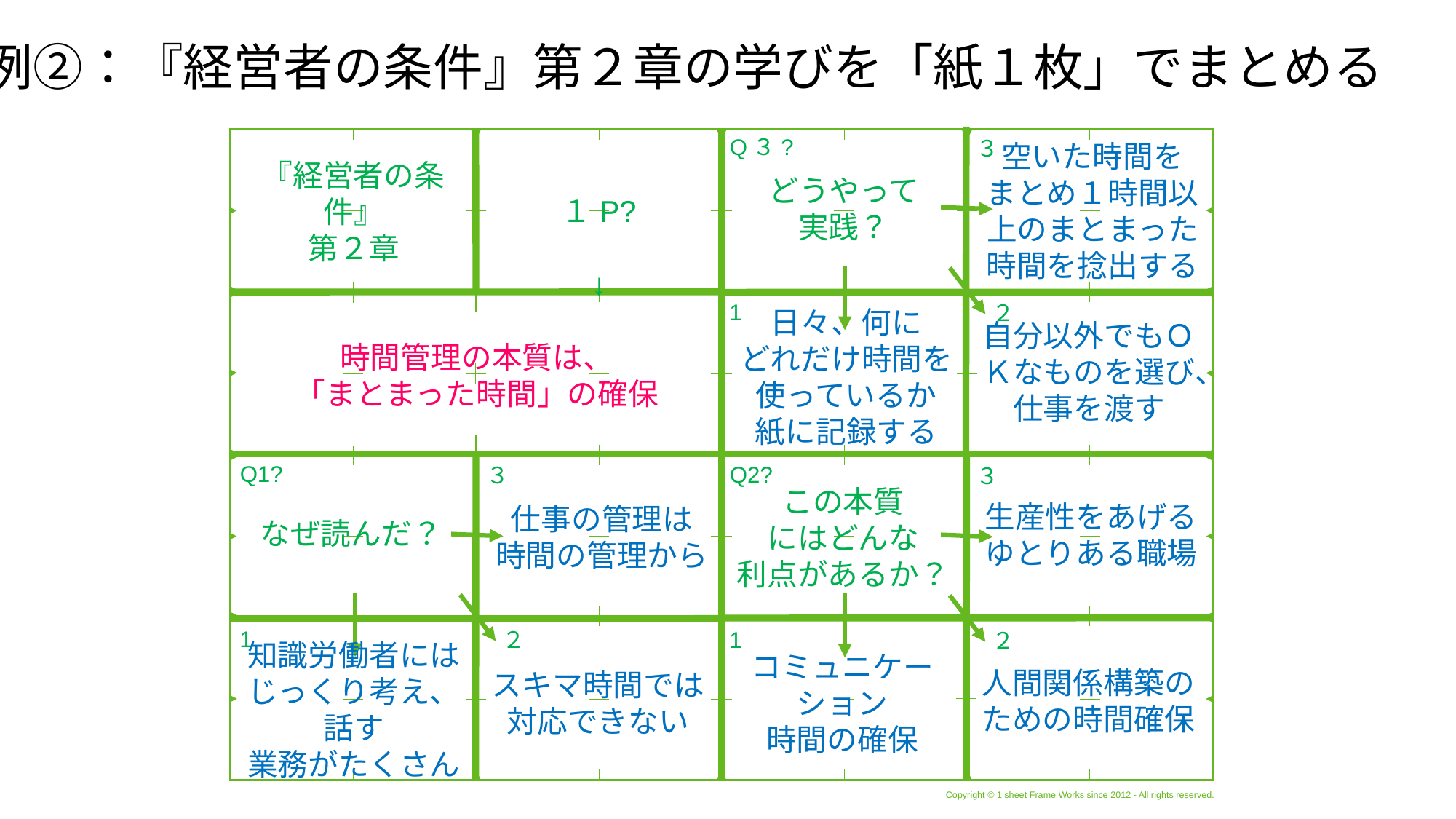

例②：『経営者の条件』第２章の学びを「紙１枚」でまとめる
どうやって
実践？
Q３?

１P?

↓
３
『経営者の条件』
第２章

Copyright © 1 sheet Frame Works since 2012 - All rights reserved.
空いた時間を
まとめ１時間以上のまとまった時間を捻出する
自分以外でもＯＫなものを選び、
仕事を渡す
1
時間管理の本質は、
「まとまった時間」の確保
  ２
日々、何に
どれだけ時間を使っているか
紙に記録する
なぜ読んだ？
生産性をあげる
ゆとりある職場
Q1?
Q2?
この本質
にはどんな
利点があるか？
３
仕事の管理は
時間の管理から
３
1
  ２
1
人間関係構築のための時間確保
  ２
コミュニケーション
時間の確保
スキマ時間では
対応できない
知識労働者には
じっくり考え、話す
業務がたくさん